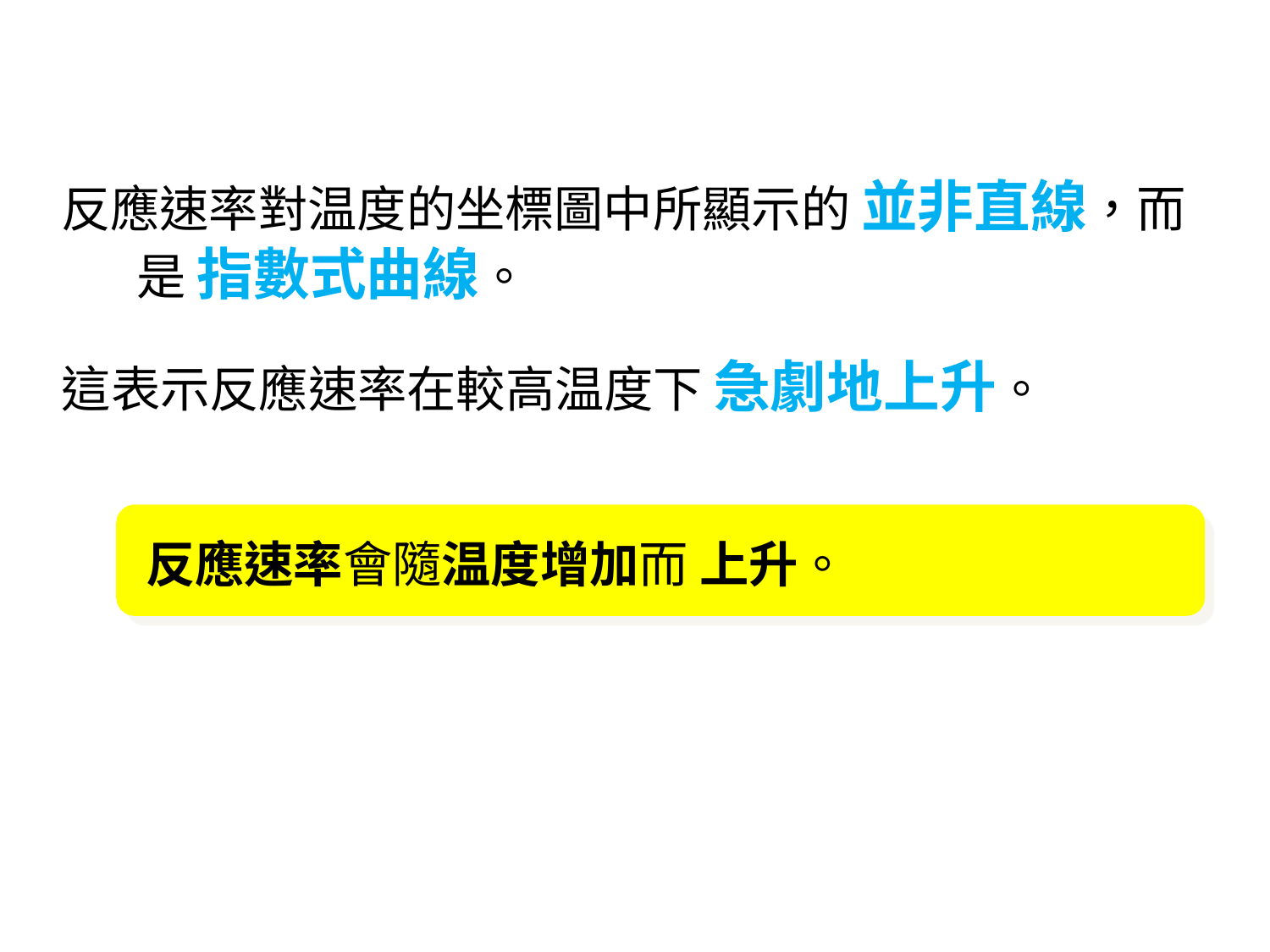

反應速率對温度的坐標圖中所顯示的 並非直線，而是 指數式曲線。
這表示反應速率在較高温度下 急劇地上升。

反應速率會隨温度增加而 上升。